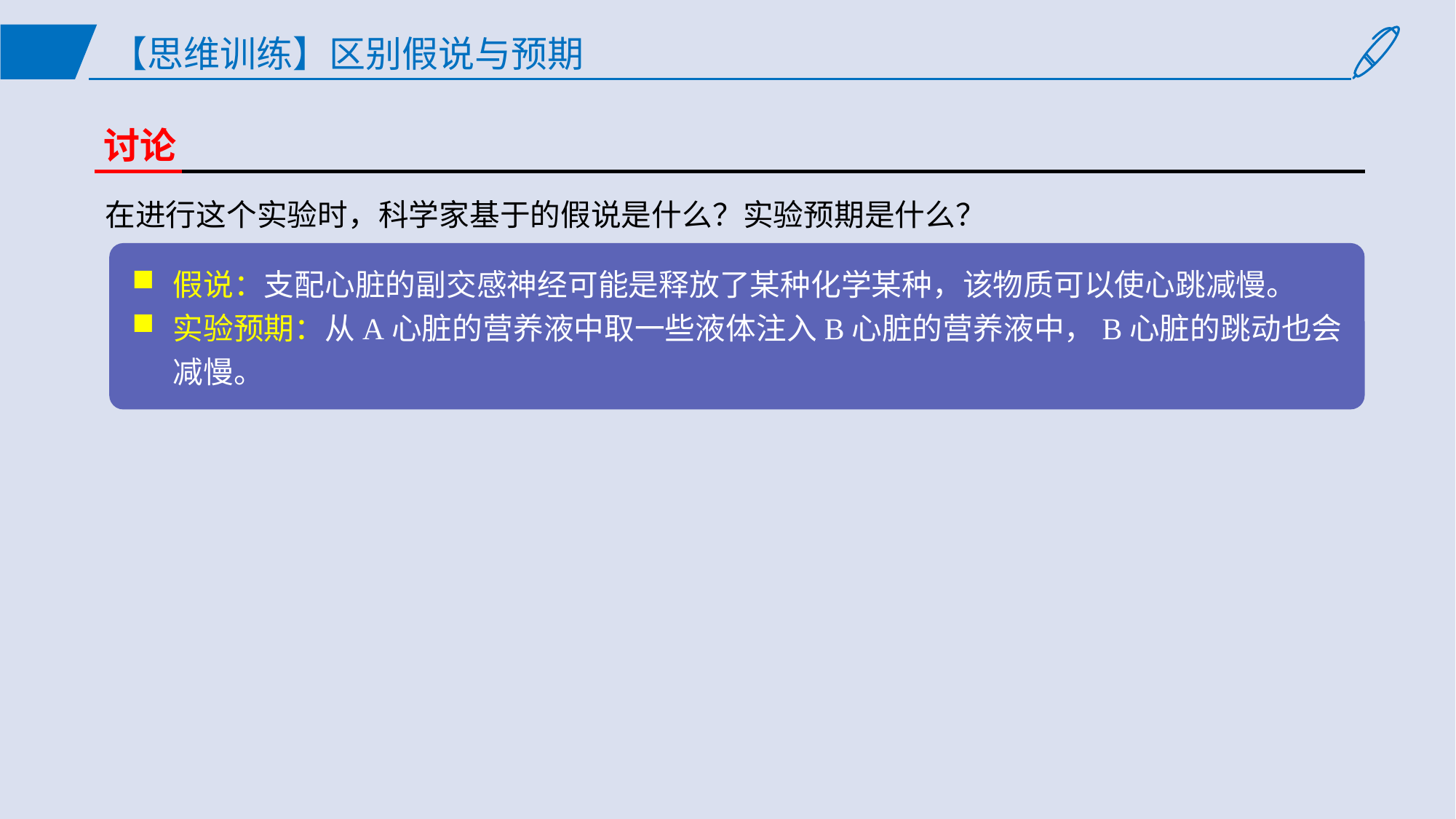

# 【思维训练】区别假说与预期
讨论
在进行这个实验时，科学家基于的假说是什么？实验预期是什么？

假说：支配心脏的副交感神经可能是释放了某种化学某种，该物质可以使心跳减慢。
实验预期：从A心脏的营养液中取一些液体注入B心脏的营养液中，B心脏的跳动也会减慢。